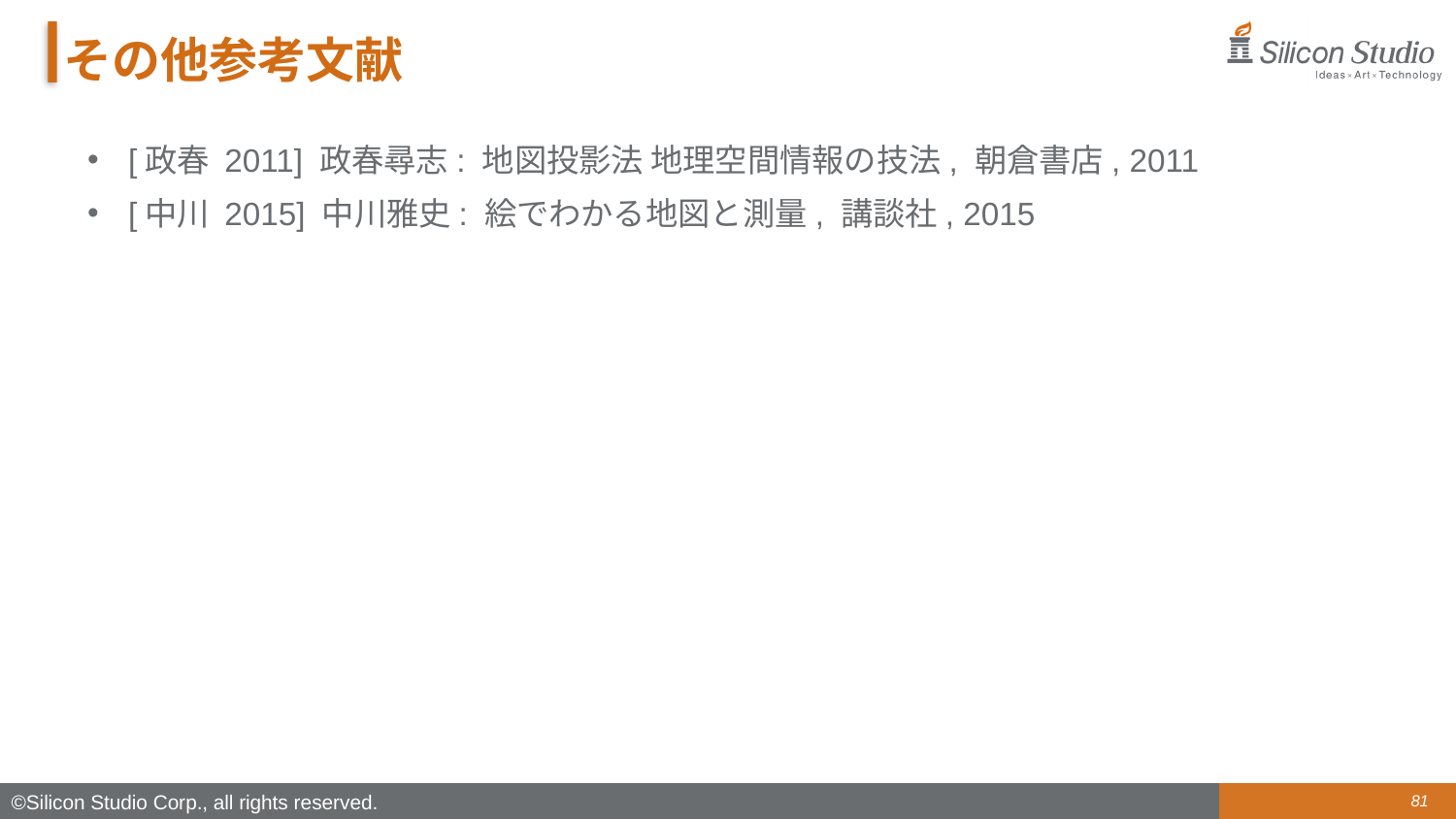

# その他参考文献
[政春 2011] 政春尋志: 地図投影法 地理空間情報の技法, 朝倉書店, 2011
[中川 2015] 中川雅史: 絵でわかる地図と測量, 講談社, 2015